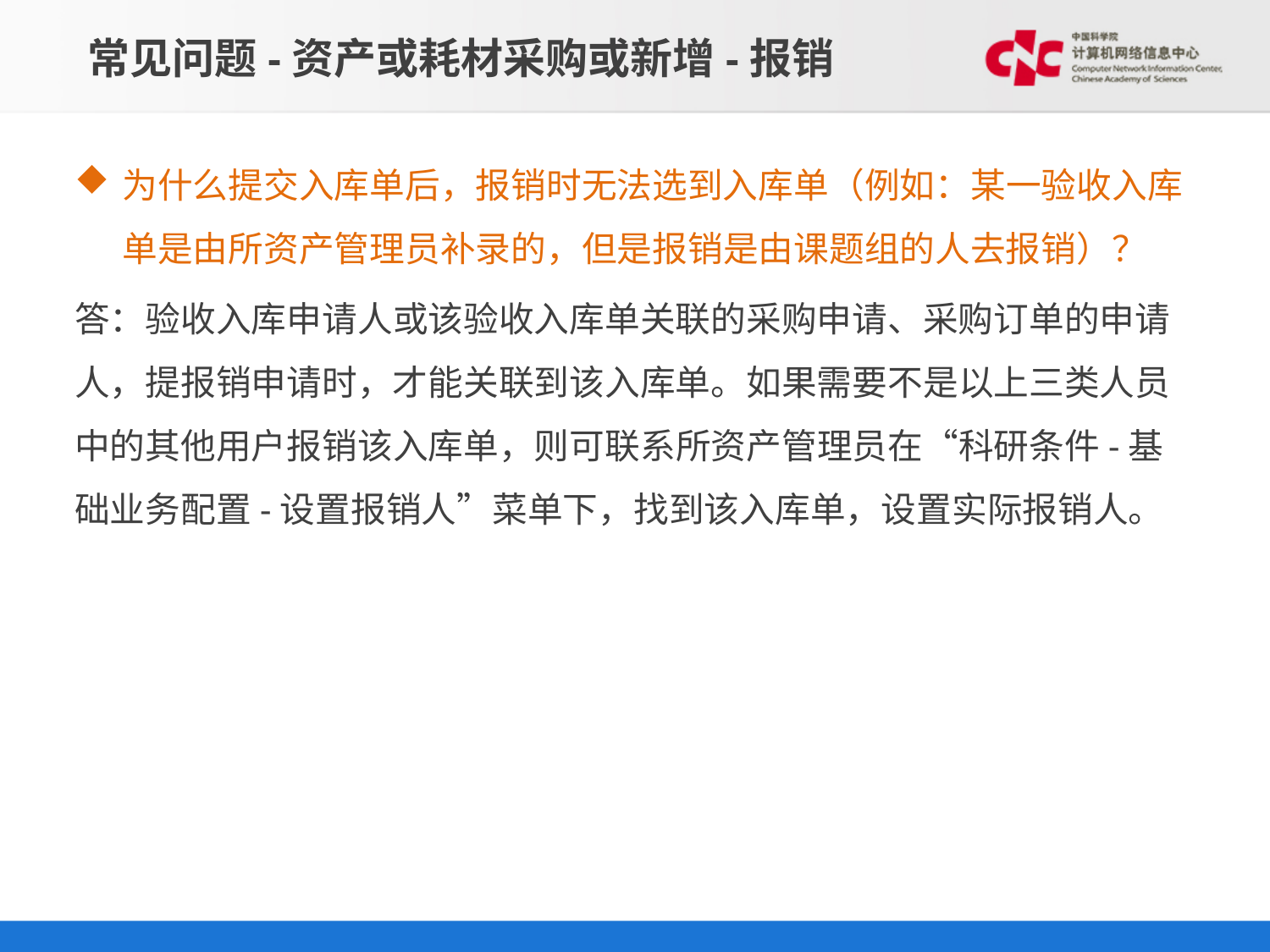

# 常见问题-资产或耗材采购或新增-报销
为什么提交入库单后，报销时无法选到入库单（例如：某一验收入库单是由所资产管理员补录的，但是报销是由课题组的人去报销）？
答：验收入库申请人或该验收入库单关联的采购申请、采购订单的申请人，提报销申请时，才能关联到该入库单。如果需要不是以上三类人员中的其他用户报销该入库单，则可联系所资产管理员在“科研条件-基础业务配置-设置报销人”菜单下，找到该入库单，设置实际报销人。